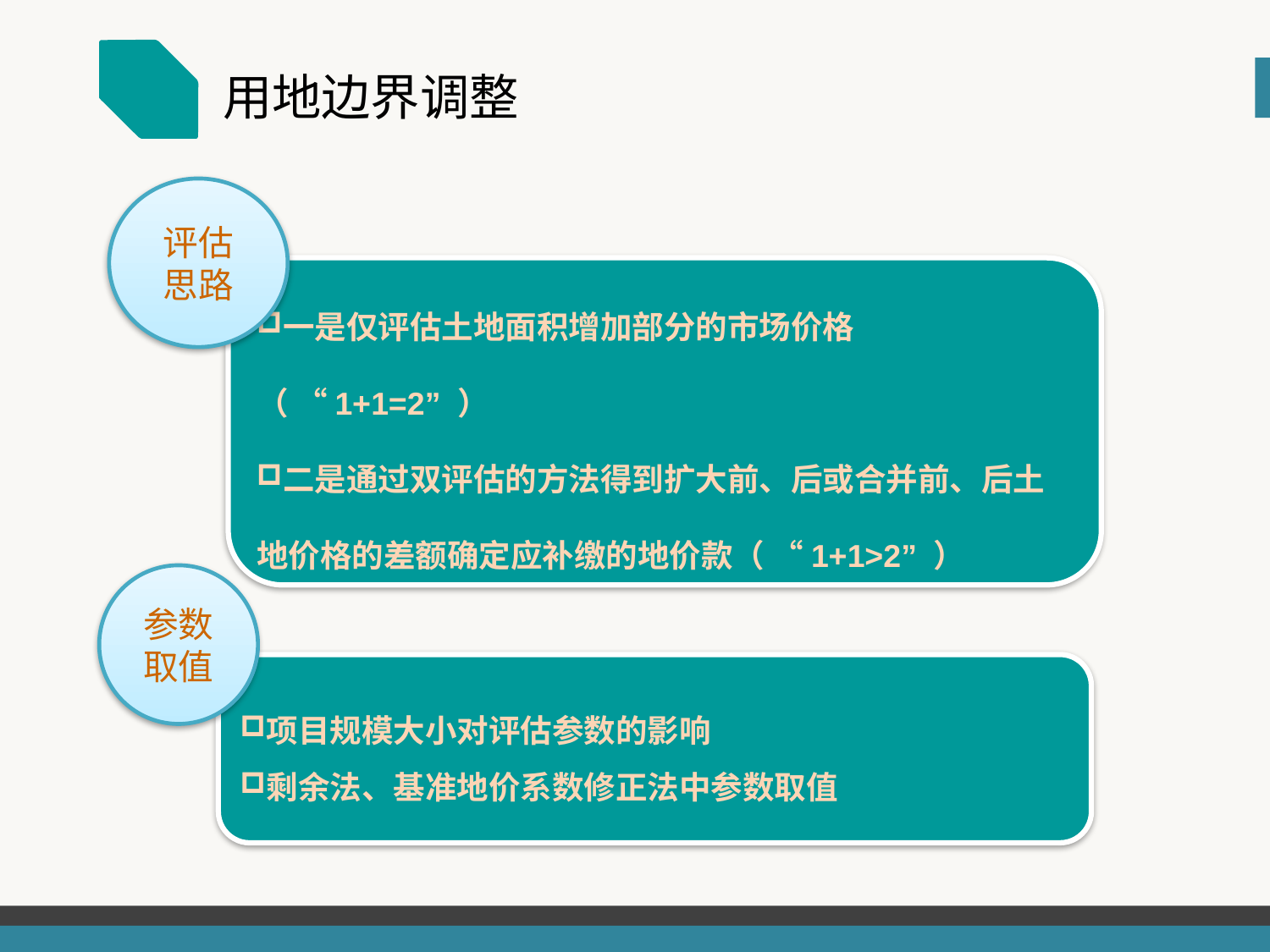

用地边界调整

评估思路
一是仅评估土地面积增加部分的市场价格（ “1+1=2” ）
二是通过双评估的方法得到扩大前、后或合并前、后土地价格的差额确定应补缴的地价款（ “1+1>2” ）
参数取值
项目规模大小对评估参数的影响
剩余法、基准地价系数修正法中参数取值